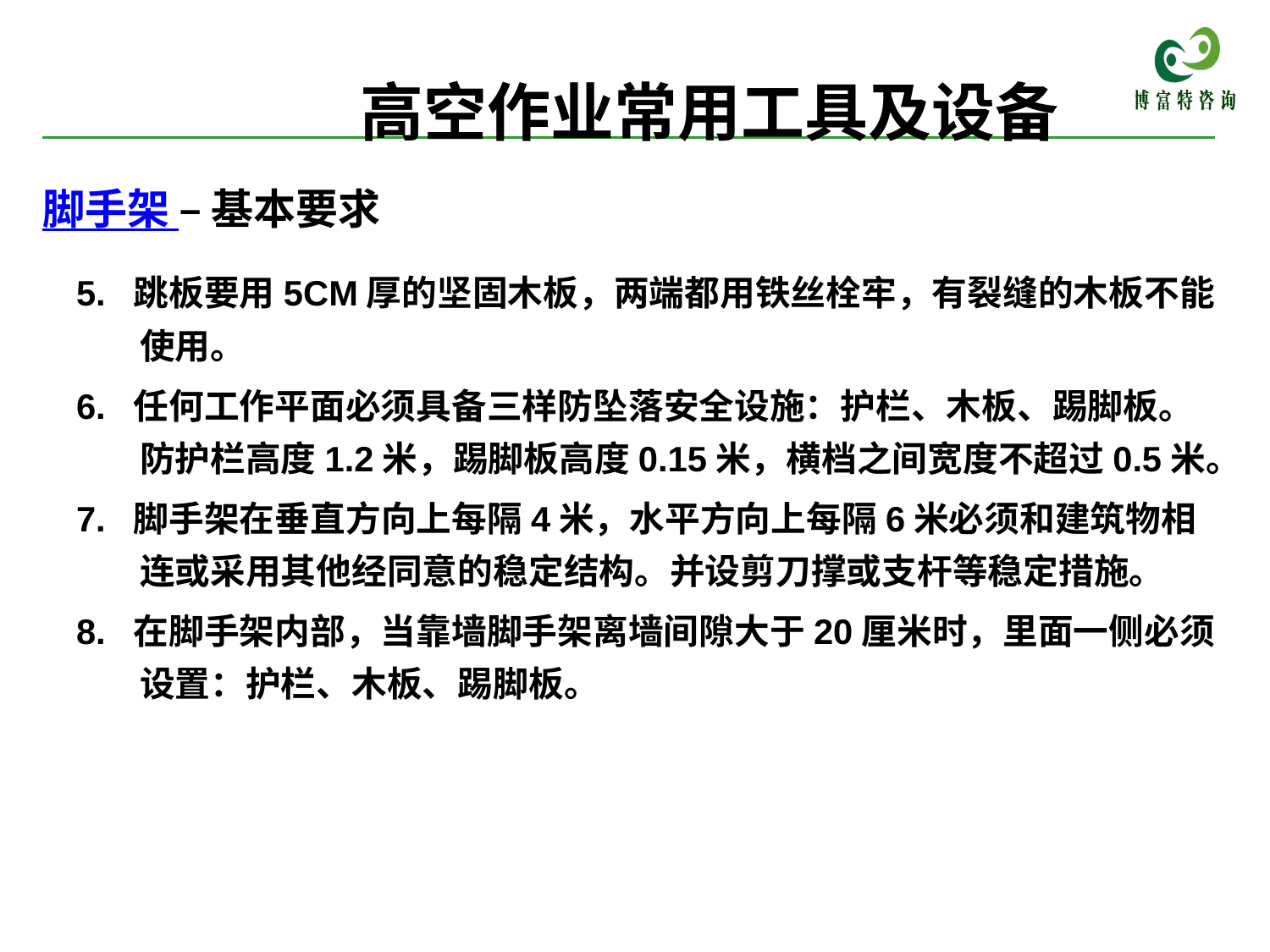

高空作业常用工具及设备
脚手架 – 基本要求
5.  跳板要用5CM厚的坚固木板，两端都用铁丝栓牢，有裂缝的木板不能使用。
6.  任何工作平面必须具备三样防坠落安全设施：护栏、木板、踢脚板。防护栏高度1.2米，踢脚板高度0.15米，横档之间宽度不超过0.5米。
7.  脚手架在垂直方向上每隔4米，水平方向上每隔6米必须和建筑物相连或采用其他经同意的稳定结构。并设剪刀撑或支杆等稳定措施。
8.  在脚手架内部，当靠墙脚手架离墙间隙大于20厘米时，里面一侧必须设置：护栏、木板、踢脚板。